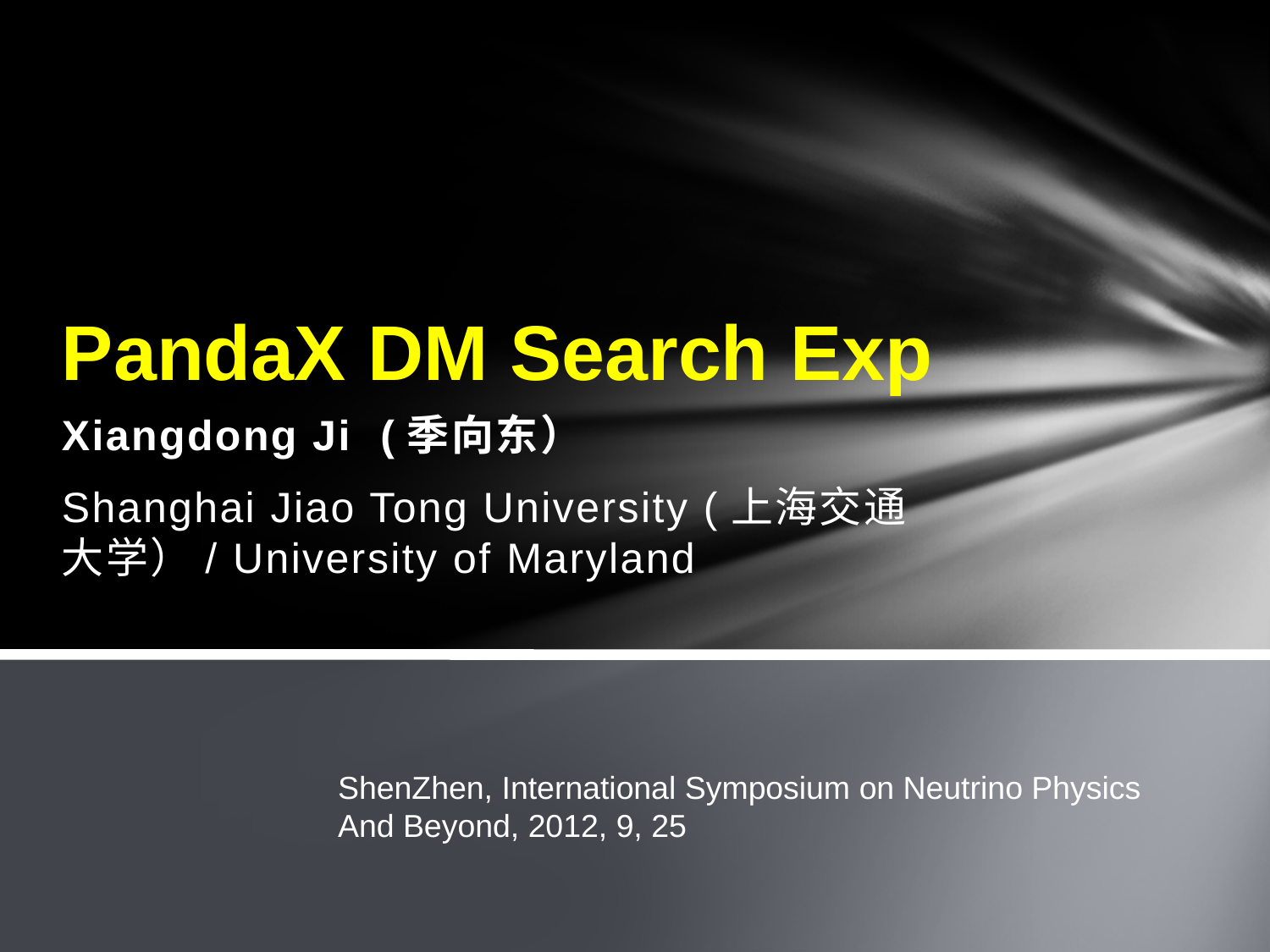

# PandaX DM Search Exp
Xiangdong Ji  (季向东）
Shanghai Jiao Tong University (上海交通大学）/ University of Maryland
ShenZhen, International Symposium on Neutrino Physics
And Beyond, 2012, 9, 25